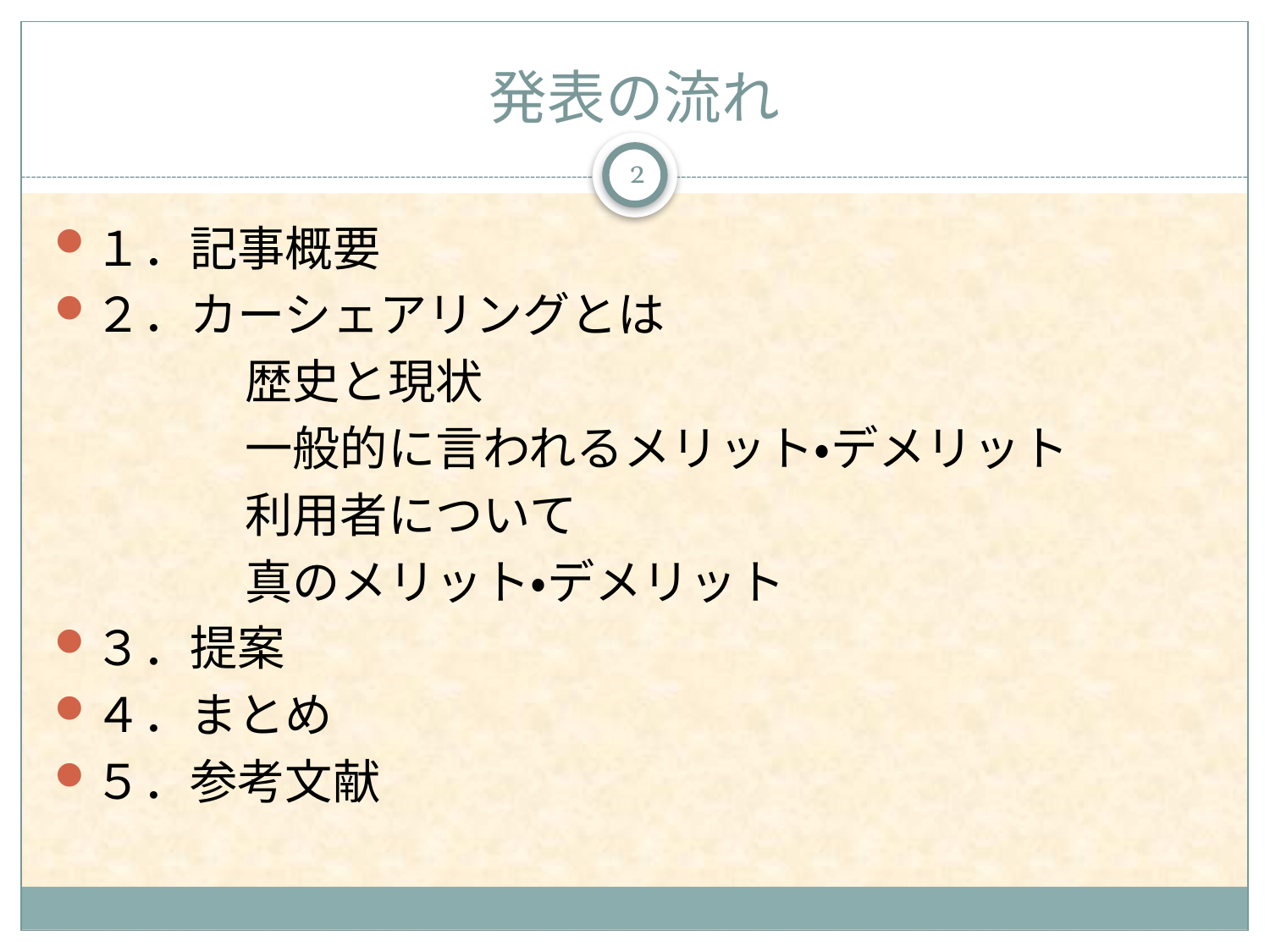

# 発表の流れ
2
１．記事概要
２．カーシェアリングとは
　　　　歴史と現状
　　　　一般的に言われるメリット・デメリット
　　　　利用者について
　　　　真のメリット・デメリット
３．提案
４．まとめ
５．参考文献